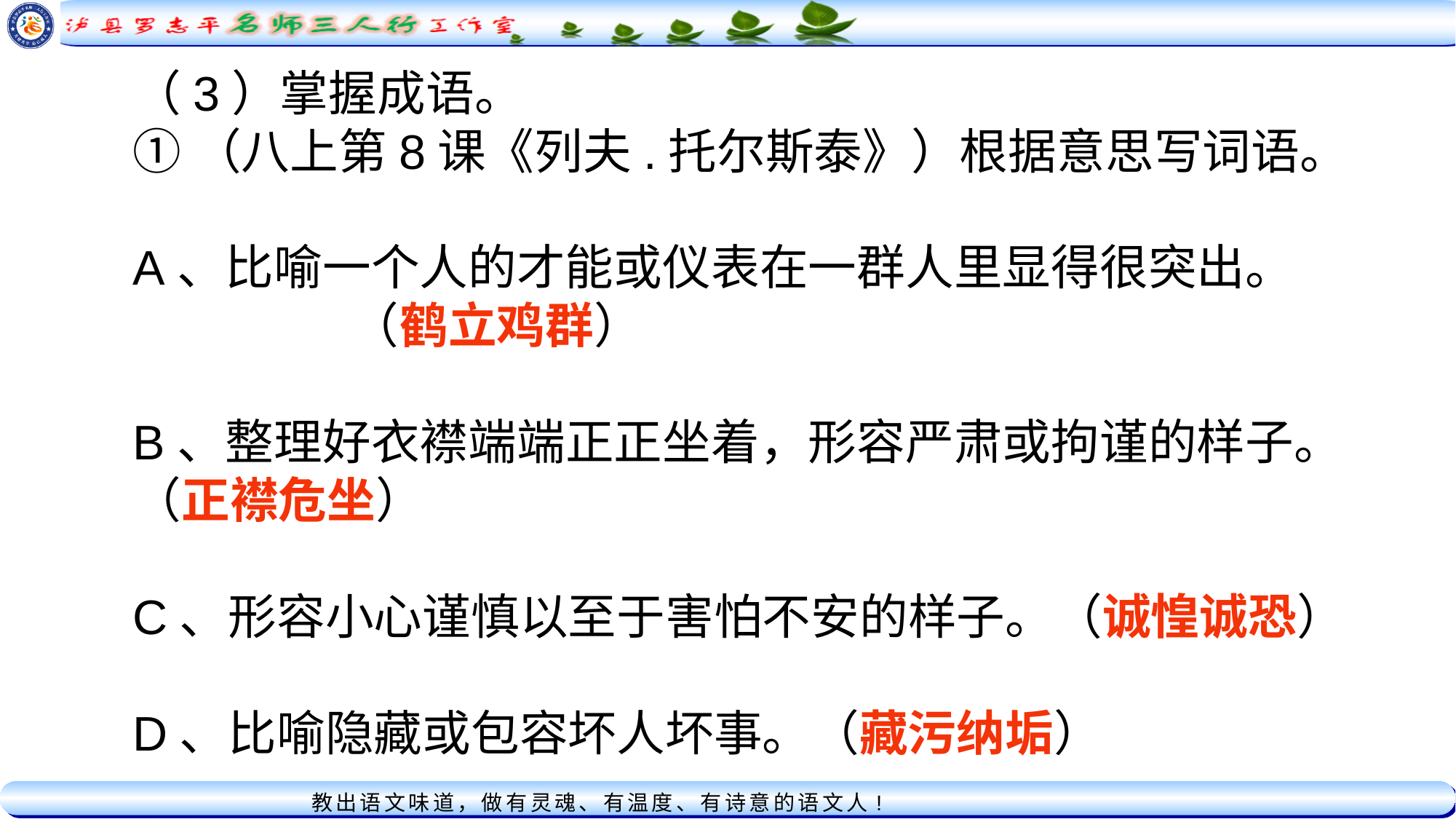

（3）掌握成语。
①（八上第8课《列夫.托尔斯泰》）根据意思写词语。

A、比喻一个人的才能或仪表在一群人里显得很突出。                         （鹤立鸡群）

B、整理好衣襟端端正正坐着，形容严肃或拘谨的样子。（正襟危坐）

C、形容小心谨慎以至于害怕不安的样子。（诚惶诚恐）

D、比喻隐藏或包容坏人坏事。（藏污纳垢）